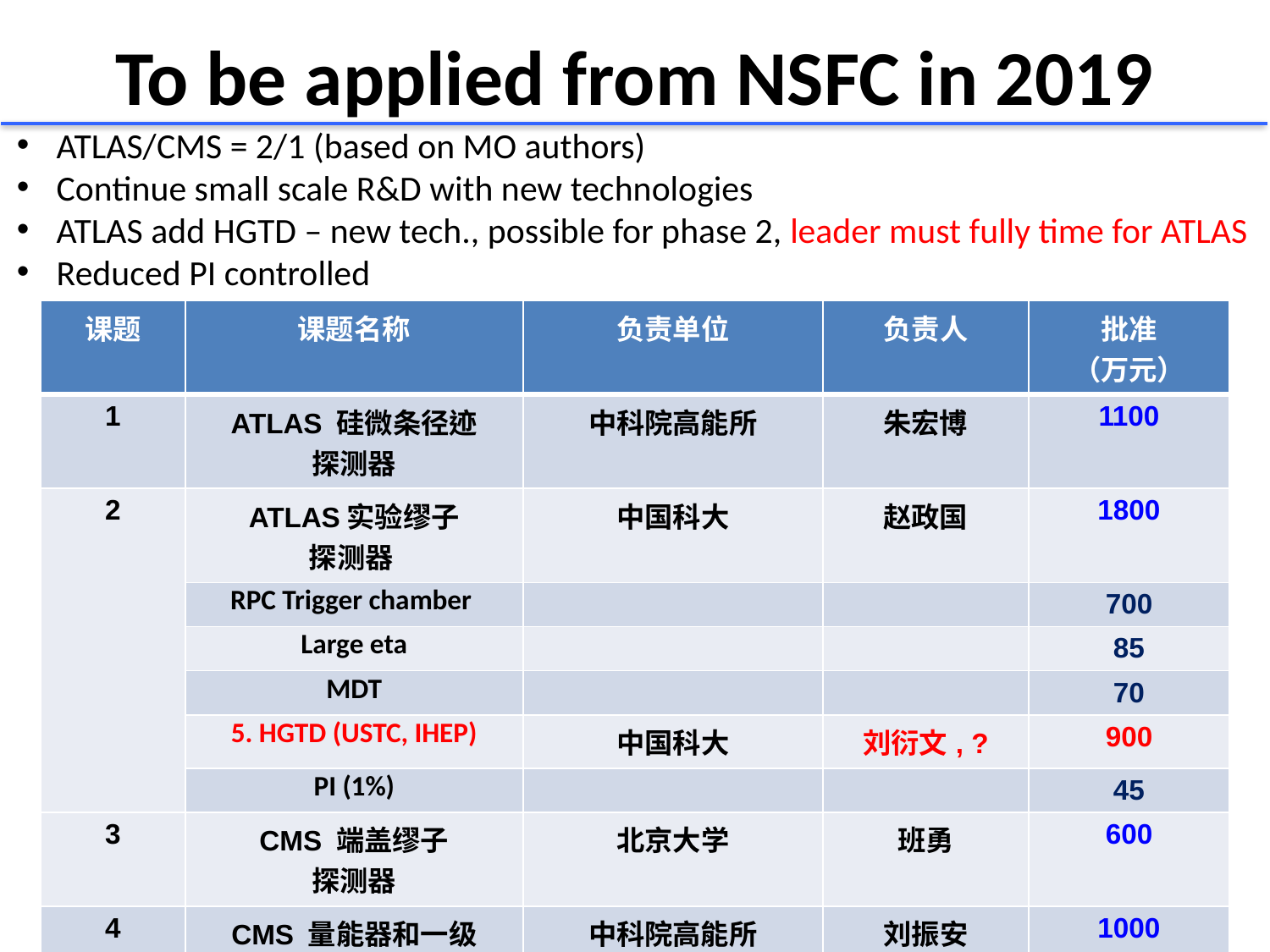

To be applied from NSFC in 2019
ATLAS/CMS = 2/1 (based on MO authors)
Continue small scale R&D with new technologies
ATLAS add HGTD – new tech., possible for phase 2, leader must fully time for ATLAS
Reduced PI controlled
| 课题 | 课题名称 | 负责单位 | 负责人 | 批准 （万元） |
| --- | --- | --- | --- | --- |
| 1 | ATLAS 硅微条径迹 探测器 | 中科院高能所 | 朱宏博 | 1100 |
| 2 | ATLAS实验缪子 探测器 | 中国科大 | 赵政国 | 1800 |
|  | RPC Trigger chamber |  |  | 700 |
|  | Large eta |  |  | 85 |
|  | MDT |  |  | 70 |
|  | 5. HGTD (USTC, IHEP) | 中国科大 | 刘衍文, ? | 900 |
|  | PI (1%) |  |  | 45 |
| 3 | CMS 端盖缪子 探测器 | 北京大学 | 班勇 | 600 |
| 4 | CMS 量能器和一级 触发 | 中科院高能所 | 刘振安 | 1000 |
| 合计 |  |  |  | 4500 |
15